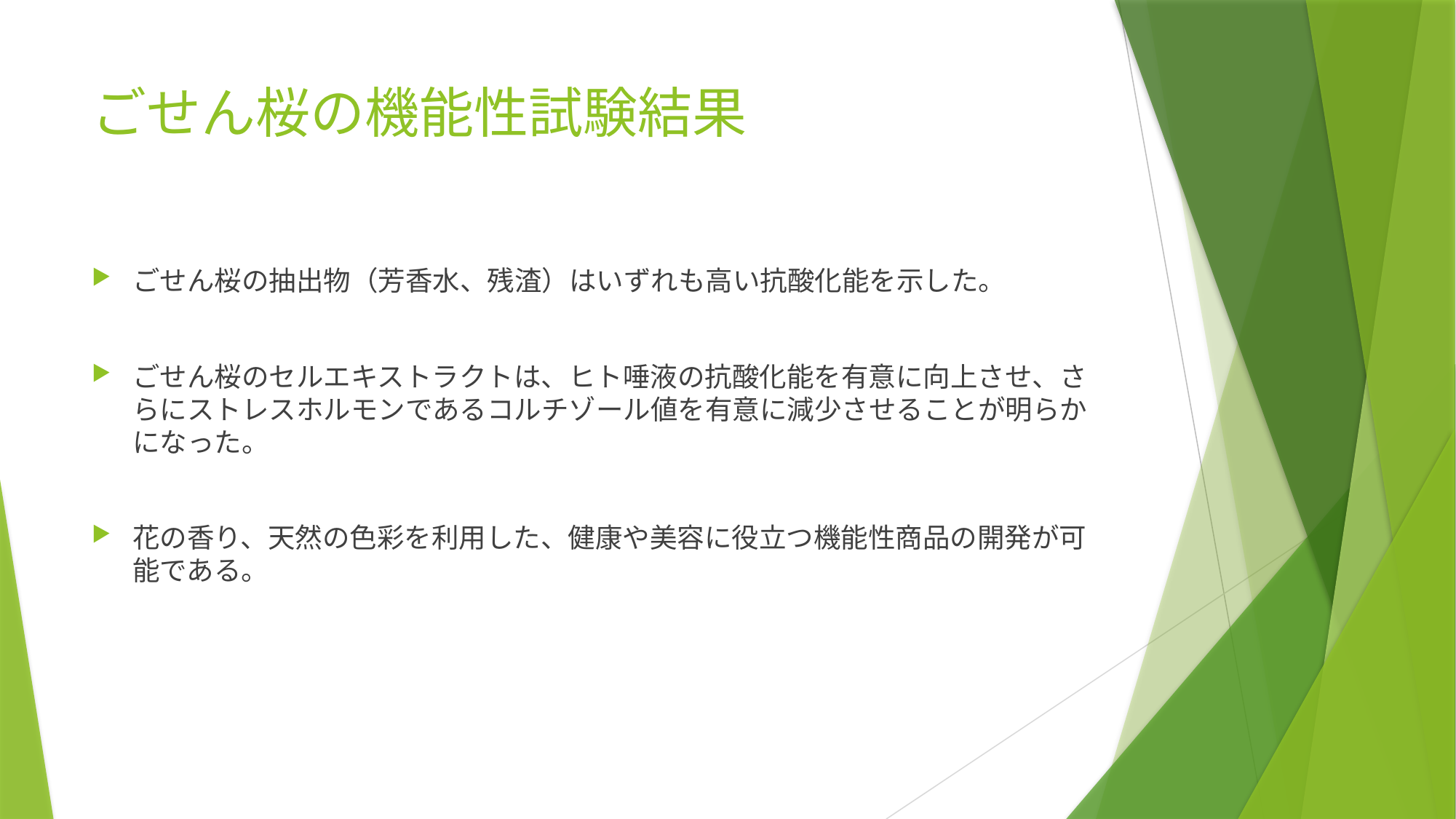

# ごせん桜の機能性試験結果
ごせん桜の抽出物（芳香水、残渣）はいずれも高い抗酸化能を示した。

ごせん桜のセルエキストラクトは、ヒト唾液の抗酸化能を有意に向上させ、さらにストレスホルモンであるコルチゾール値を有意に減少させることが明らかになった。

花の香り、天然の色彩を利用した、健康や美容に役立つ機能性商品の開発が可能である。